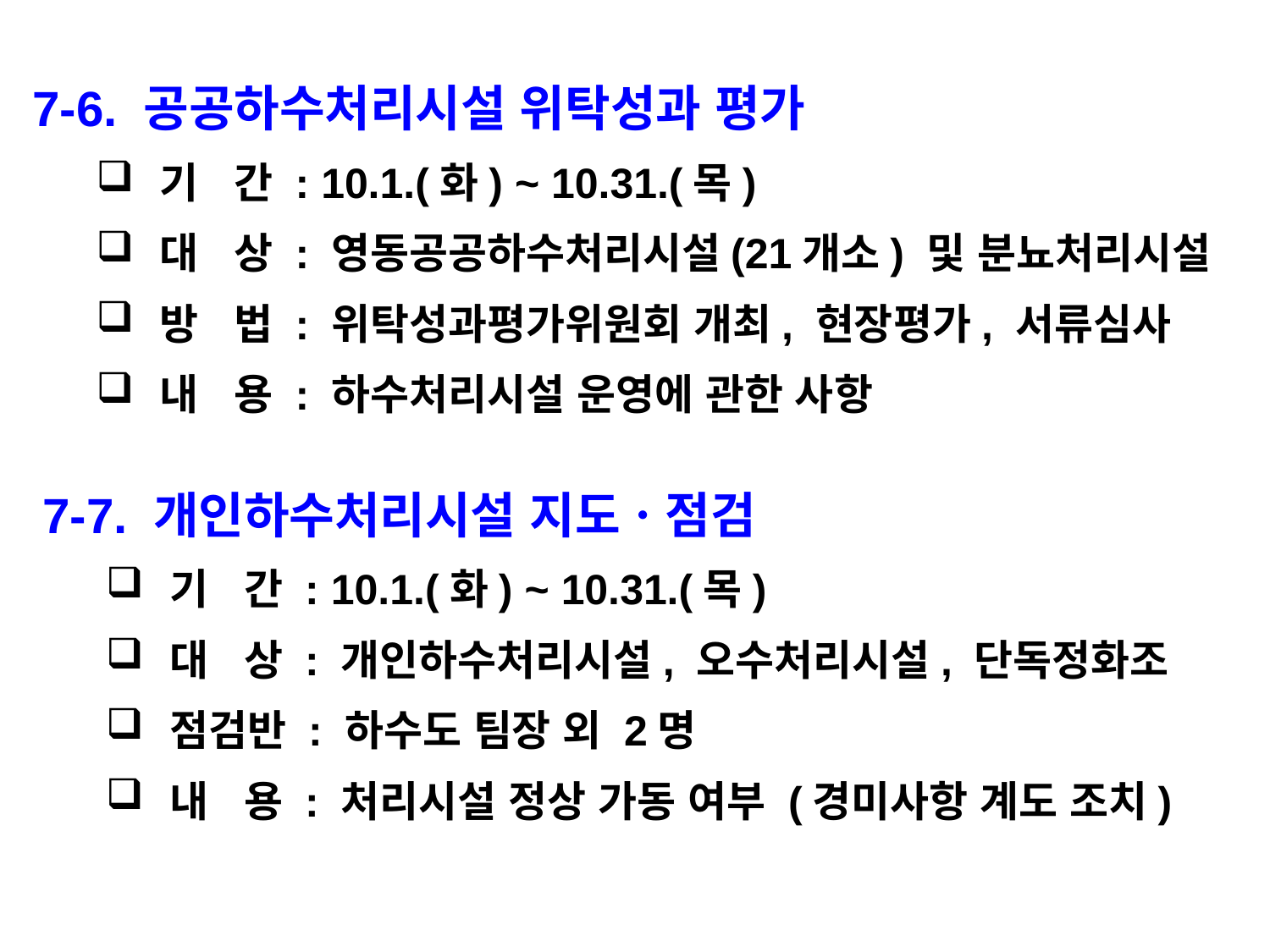

7-6. 공공하수처리시설 위탁성과 평가
기   간 : 10.1.(화) ~ 10.31.(목)
대   상 : 영동공공하수처리시설(21개소) 및 분뇨처리시설
방   법 : 위탁성과평가위원회 개최, 현장평가, 서류심사
내   용 : 하수처리시설 운영에 관한 사항

7-7. 개인하수처리시설 지도ㆍ점검
기   간 : 10.1.(화) ~ 10.31.(목)
대   상 : 개인하수처리시설, 오수처리시설, 단독정화조
점검반 : 하수도 팀장 외 2명
내   용 : 처리시설 정상 가동 여부 (경미사항 계도 조치)